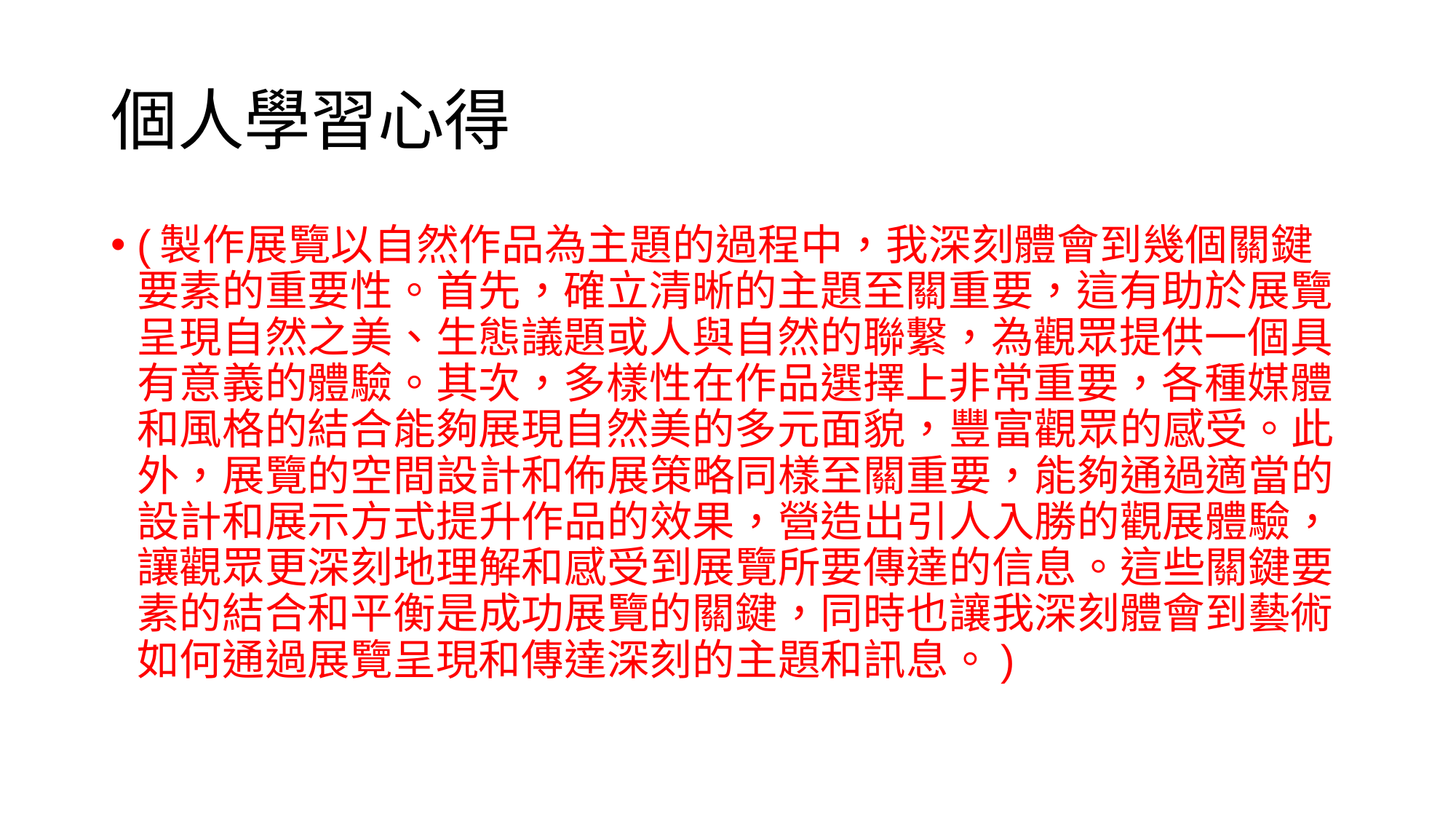

# 個人學習心得
(製作展覽以自然作品為主題的過程中，我深刻體會到幾個關鍵要素的重要性。首先，確立清晰的主題至關重要，這有助於展覽呈現自然之美、生態議題或人與自然的聯繫，為觀眾提供一個具有意義的體驗。其次，多樣性在作品選擇上非常重要，各種媒體和風格的結合能夠展現自然美的多元面貌，豐富觀眾的感受。此外，展覽的空間設計和佈展策略同樣至關重要，能夠通過適當的設計和展示方式提升作品的效果，營造出引人入勝的觀展體驗，讓觀眾更深刻地理解和感受到展覽所要傳達的信息。這些關鍵要素的結合和平衡是成功展覽的關鍵，同時也讓我深刻體會到藝術如何通過展覽呈現和傳達深刻的主題和訊息。)